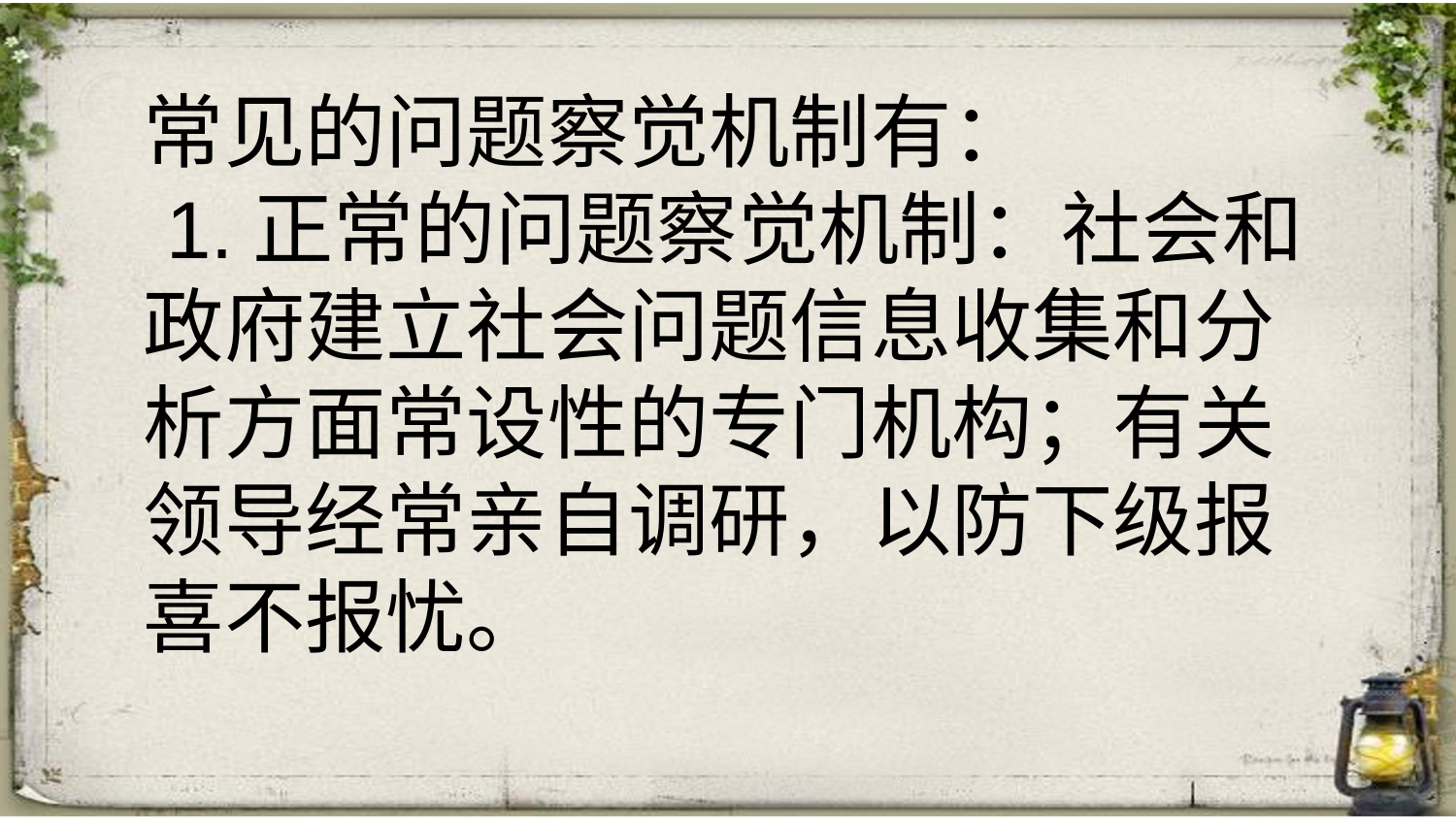

常见的问题察觉机制有：
 1.正常的问题察觉机制：社会和政府建立社会问题信息收集和分析方面常设性的专门机构；有关领导经常亲自调研，以防下级报喜不报忧。